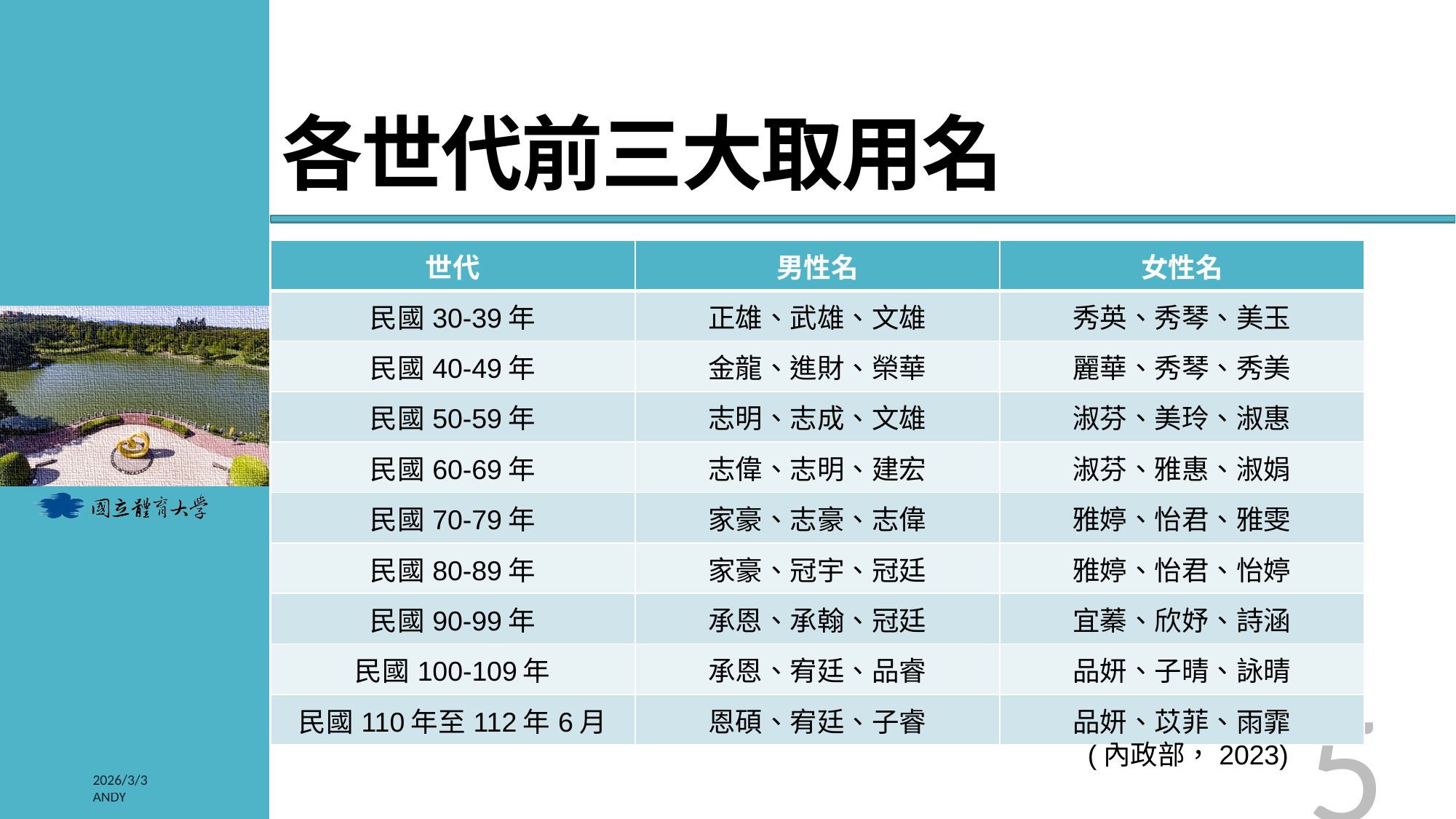

# 各世代前三大取用名
| 世代 | 男性名 | 女性名 |
| --- | --- | --- |
| 民國30-39年 | 正雄、武雄、文雄 | 秀英、秀琴、美玉 |
| 民國40-49年 | 金龍、進財、榮華 | 麗華、秀琴、秀美 |
| 民國50-59年 | 志明、志成、文雄 | 淑芬、美玲、淑惠 |
| 民國60-69年 | 志偉、志明、建宏 | 淑芬、雅惠、淑娟 |
| 民國70-79年 | 家豪、志豪、志偉 | 雅婷、怡君、雅雯 |
| 民國80-89年 | 家豪、冠宇、冠廷 | 雅婷、怡君、怡婷 |
| 民國90-99年 | 承恩、承翰、冠廷 | 宜蓁、欣妤、詩涵 |
| 民國100-109年 | 承恩、宥廷、品睿 | 品妍、子晴、詠晴 |
| 民國110年至112年6月 | 恩碩、宥廷、子睿 | 品妍、苡菲、雨霏 |
5
(內政部，2023)
2026/3/3
Andy